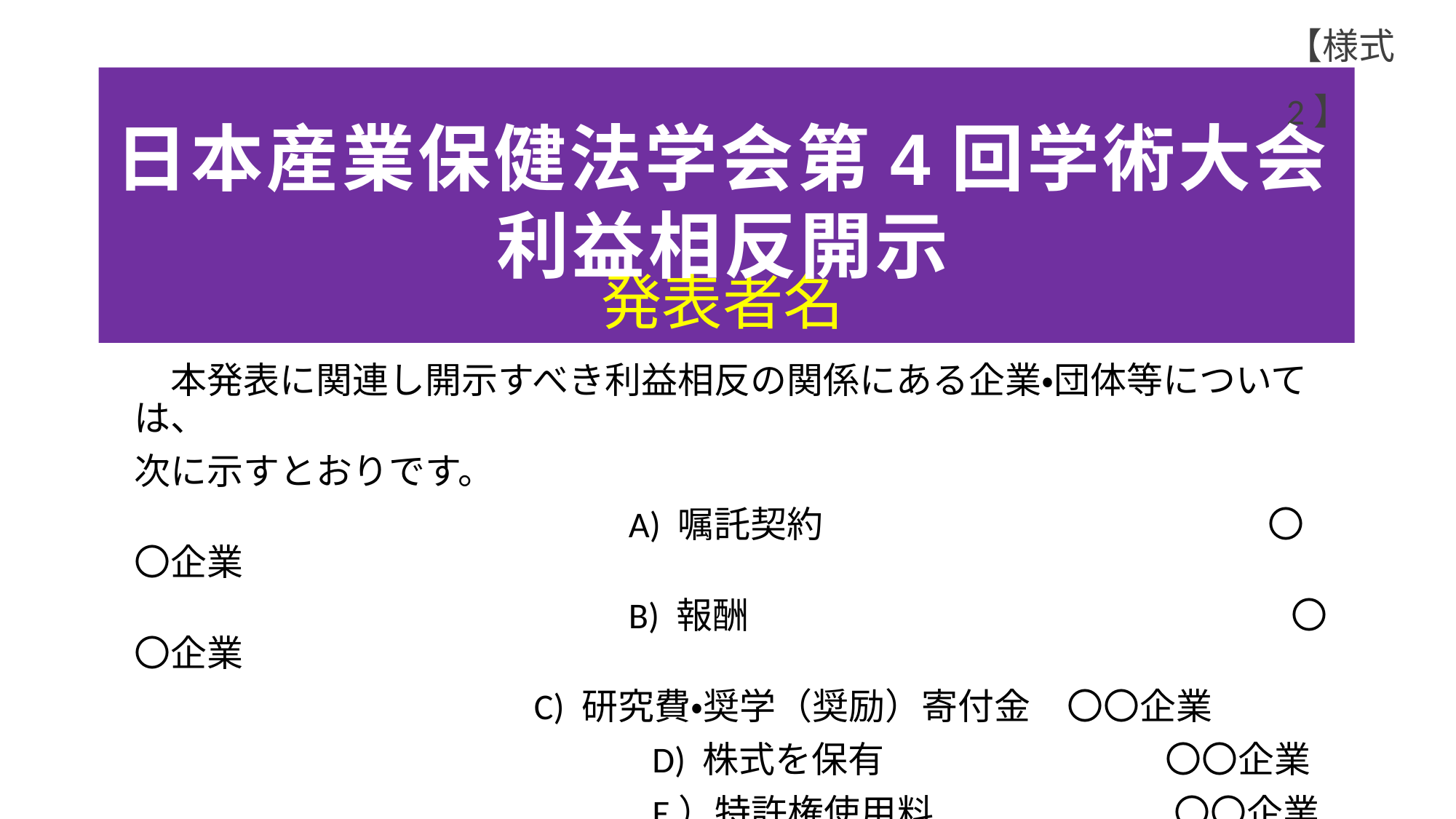

【様式2】

日本産業保健法学会第4回学術大会
利益相反開示
発表者名
　本発表に関連し開示すべき利益相反の関係にある企業・団体等については、
次に示すとおりです。
　　　　　　　　　　　　      A) 嘱託契約　　　　　　　　　　　　 〇〇企業
　　　　　　　　　　　　      B) 報酬　　　　　　　　　　　　　　    〇〇企業
　　　　                              C) 研究費・奨学（奨励）寄付金　〇〇企業
　　　　　　　　　　　　　　D) 株式を保有　                              〇〇企業
　　　　　　　　　　　　　　E）特許権使用料　                         〇〇企業
　　　　　　　　　　　　　　F) 講演料・原稿料　                       〇〇企業